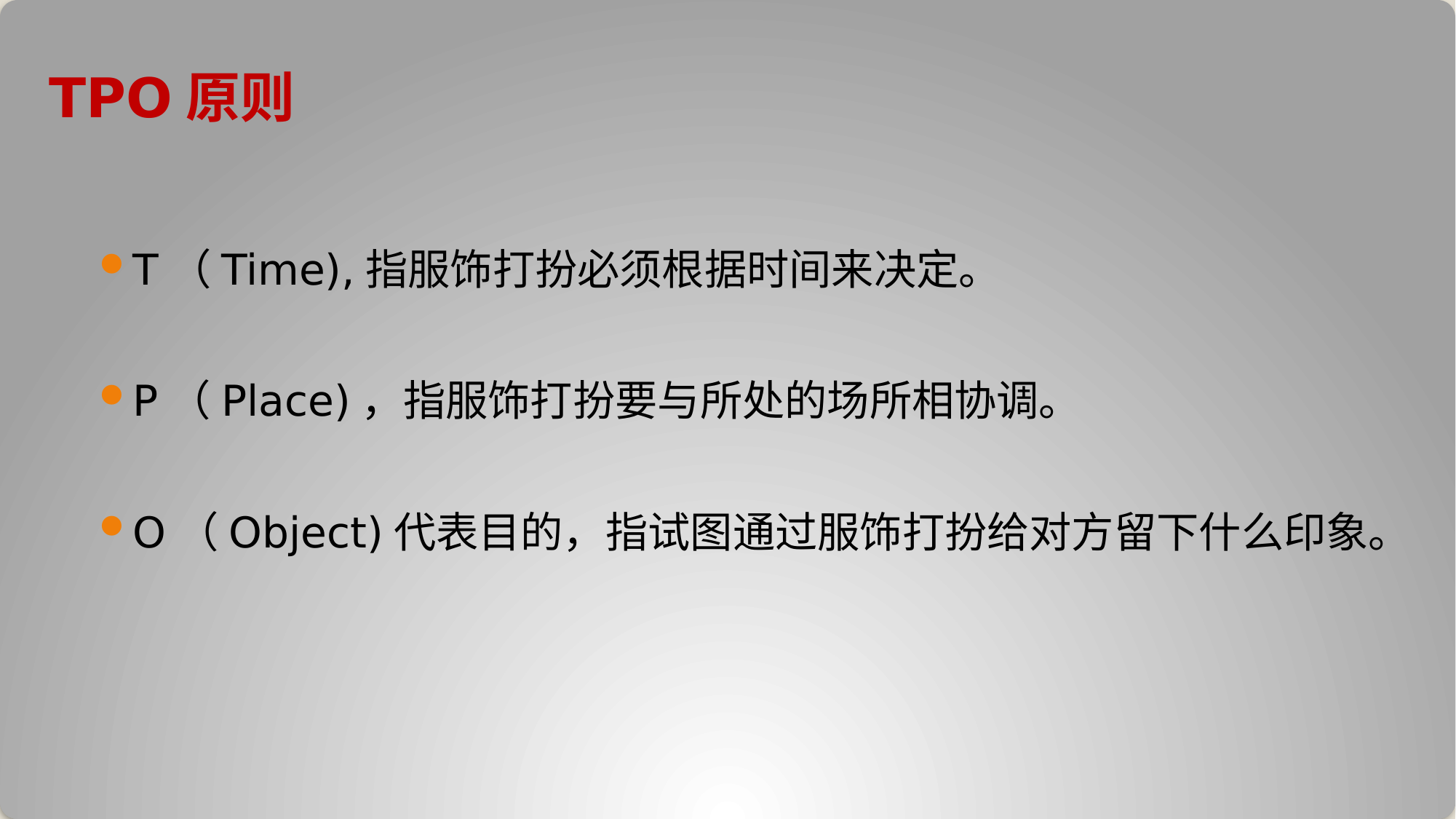

# TPO原则
T（Time),指服饰打扮必须根据时间来决定。
P（Place)，指服饰打扮要与所处的场所相协调。
O（Object)代表目的，指试图通过服饰打扮给对方留下什么印象。